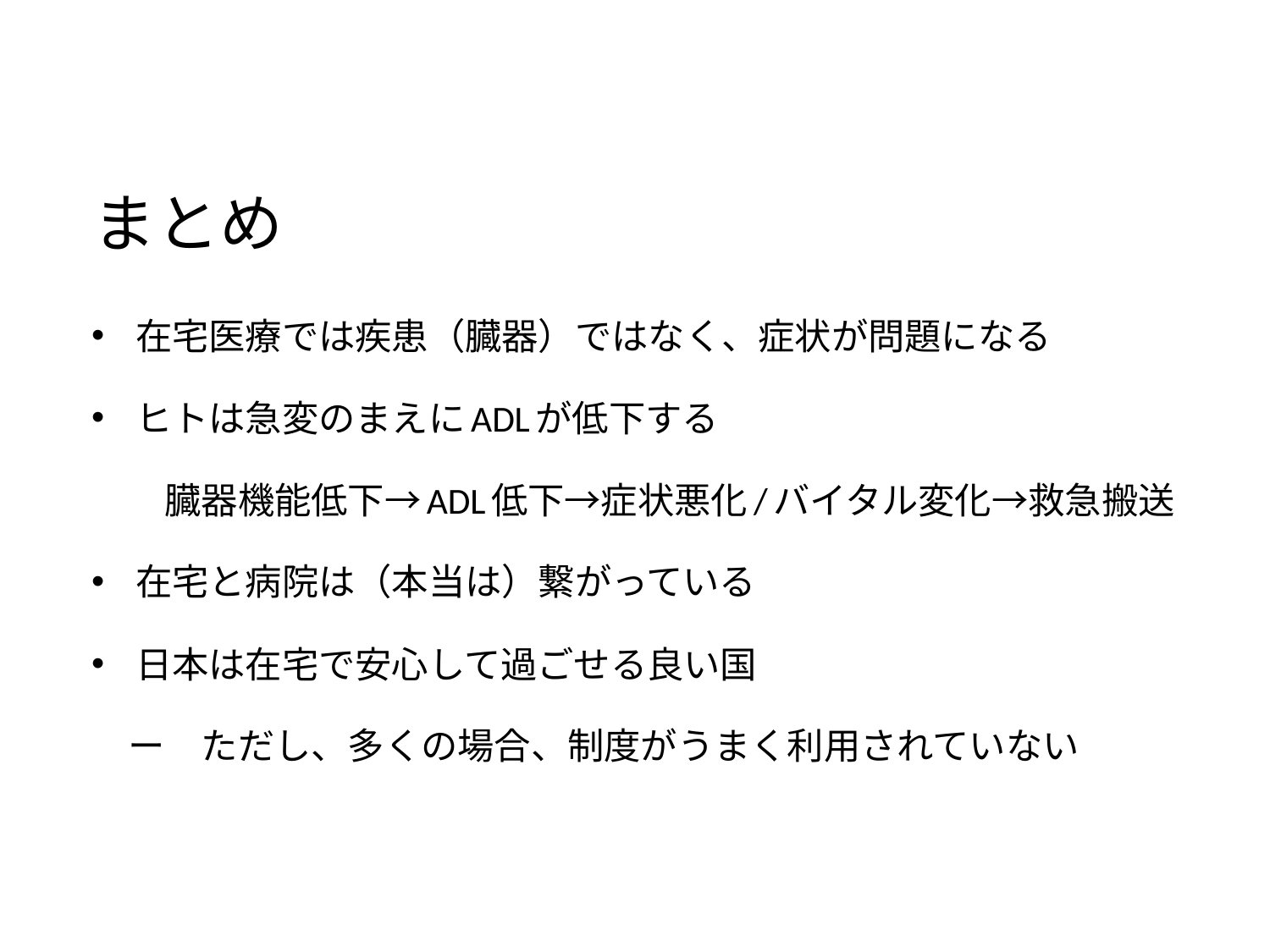

# まとめ

在宅医療では疾患（臓器）ではなく、症状が問題になる
ヒトは急変のまえにADLが低下する
　　臓器機能低下→ADL低下→症状悪化/バイタル変化→救急搬送
在宅と病院は（本当は）繋がっている
日本は在宅で安心して過ごせる良い国
　ー　ただし、多くの場合、制度がうまく利用されていない